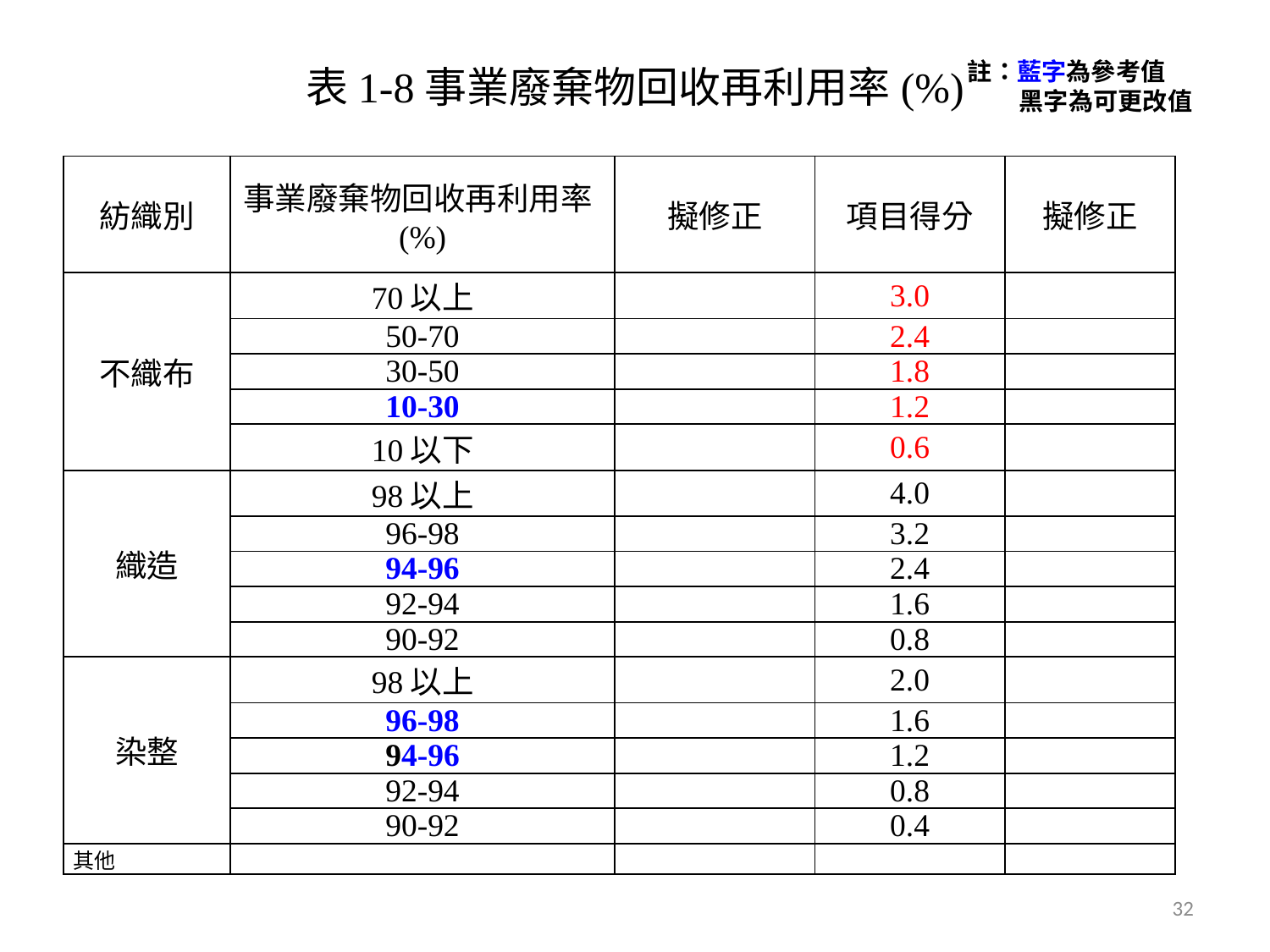

# 表1-8事業廢棄物回收再利用率(%)
註：藍字為參考值
        黑字為可更改值

| 紡織別 | 事業廢棄物回收再利用率(%) | 擬修正 | 項目得分 | 擬修正 |
| --- | --- | --- | --- | --- |
| 不織布 | 70以上 |  | 3.0 |  |
|  | 50-70 |  | 2.4 |  |
|  | 30-50 |  | 1.8 |  |
|  | 10-30 |  | 1.2 |  |
|  | 10以下 |  | 0.6 |  |
| 織造 | 98以上 |  | 4.0 |  |
|  | 96-98 |  | 3.2 |  |
|  | 94-96 |  | 2.4 |  |
|  | 92-94 |  | 1.6 |  |
|  | 90-92 |  | 0.8 |  |
| 染整 | 98以上 |  | 2.0 |  |
|  | 96-98 |  | 1.6 |  |
|  | 94-96 |  | 1.2 |  |
|  | 92-94 |  | 0.8 |  |
|  | 90-92 |  | 0.4 |  |
| 其他 |  |  |  |  |
32